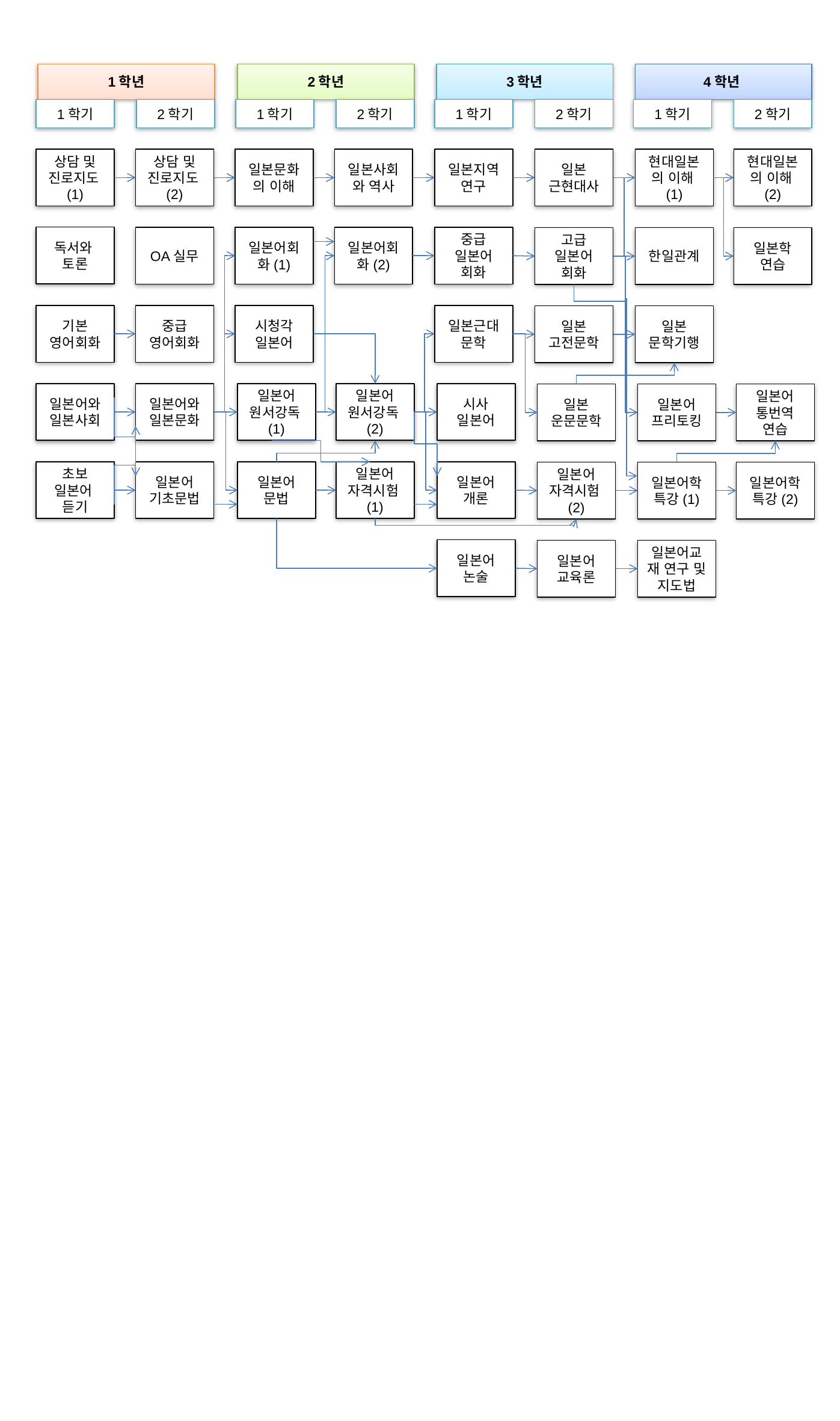

1학년
2학년
3학년
4학년
1학기
2학기
1학기
2학기
1학기
2학기
1학기
2학기
상담 및 진로지도(1)
상담 및 진로지도(2)
일본문화의 이해
일본사회와 역사
일본지역연구
일본
근현대사
현대일본의 이해(1)
현대일본의 이해(2)
독서와
토론
OA실무
일본어회화(1)
일본어회화(2)
중급
일본어
회화
고급
일본어
회화
한일관계
일본학
연습
기본
영어회화
중급
영어회화
시청각
일본어
일본근대문학
일본
고전문학
일본
문학기행
일본어와 일본사회
일본어와 일본문화
일본어
원서강독(1)
일본어
원서강독(2)
시사
일본어
일본
운문문학
일본어
프리토킹
일본어
통번역
연습
초보
일본어
듣기
일본어
기초문법
일본어
문법
일본어
자격시험(1)
일본어
개론
일본어
자격시험(2)
일본어학
특강(1)
일본어학
특강(2)
일본어
논술
일본어
교육론
일본어교재 연구 및 지도법